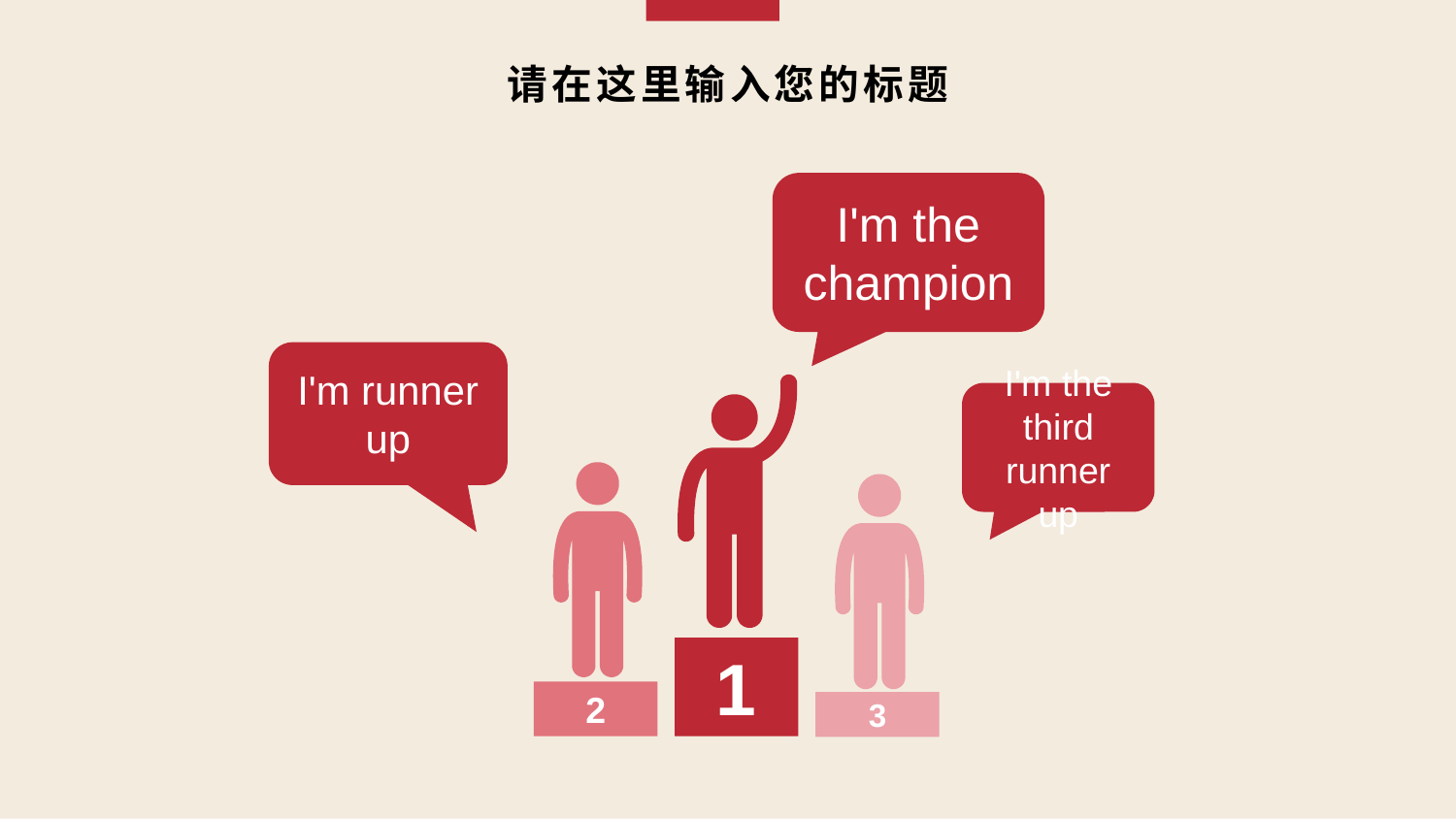

# 请在这里输入您的标题
I'm the champion
I'm runner up

I'm the third runner up

1
2
3